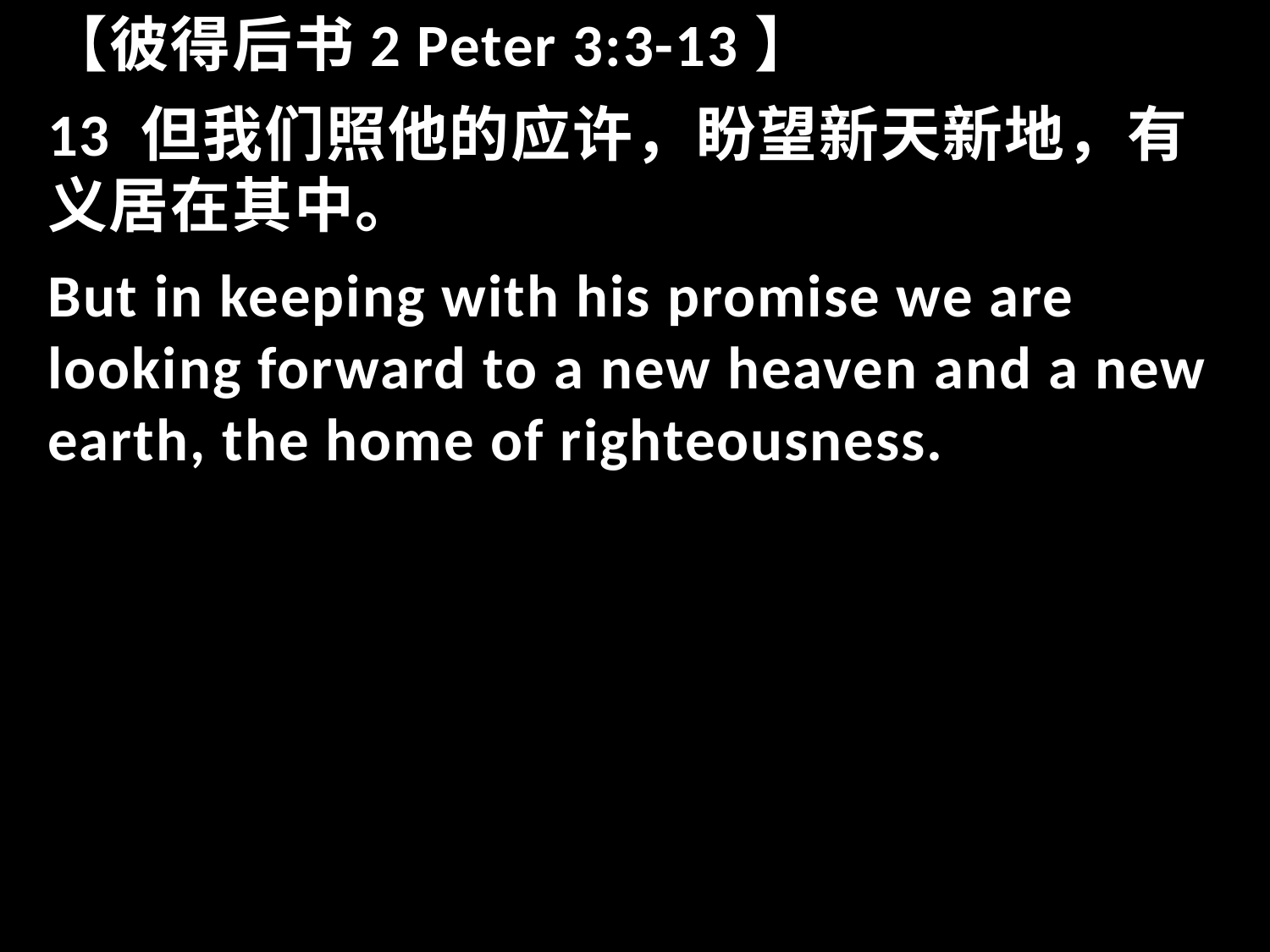

【彼得后书2 Peter 3:3-13】
13 但我们照他的应许，盼望新天新地，有义居在其中。
But in keeping with his promise we are looking forward to a new heaven and a new earth, the home of righteousness.